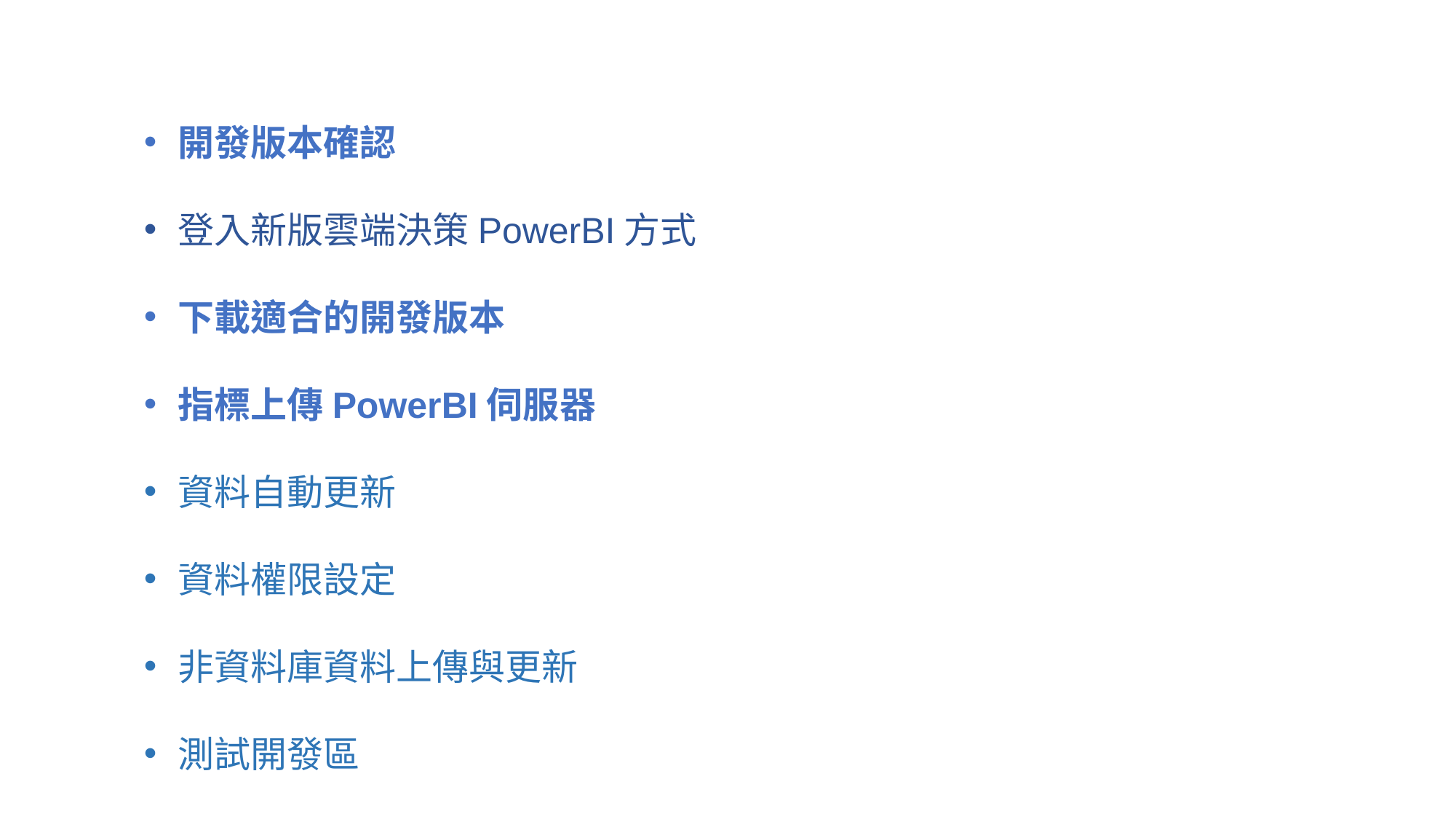

開發版本確認
登入新版雲端決策PowerBI方式
下載適合的開發版本
指標上傳PowerBI伺服器
資料自動更新
資料權限設定
非資料庫資料上傳與更新
測試開發區